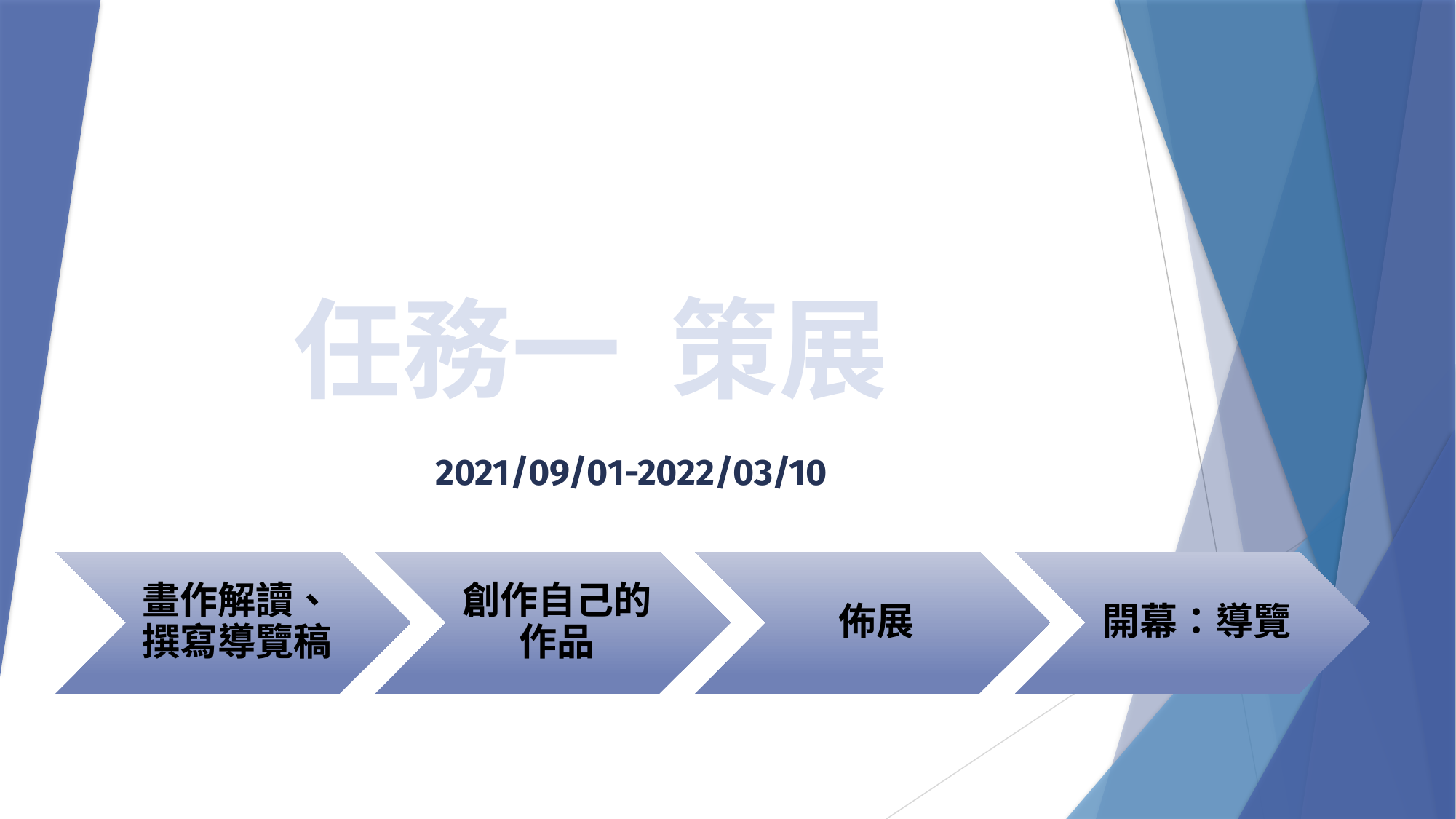

任務一  策展
2021/09/01-2022/03/10
畫作解讀、撰寫導覽稿
創作自己的作品
佈展
開幕：導覽